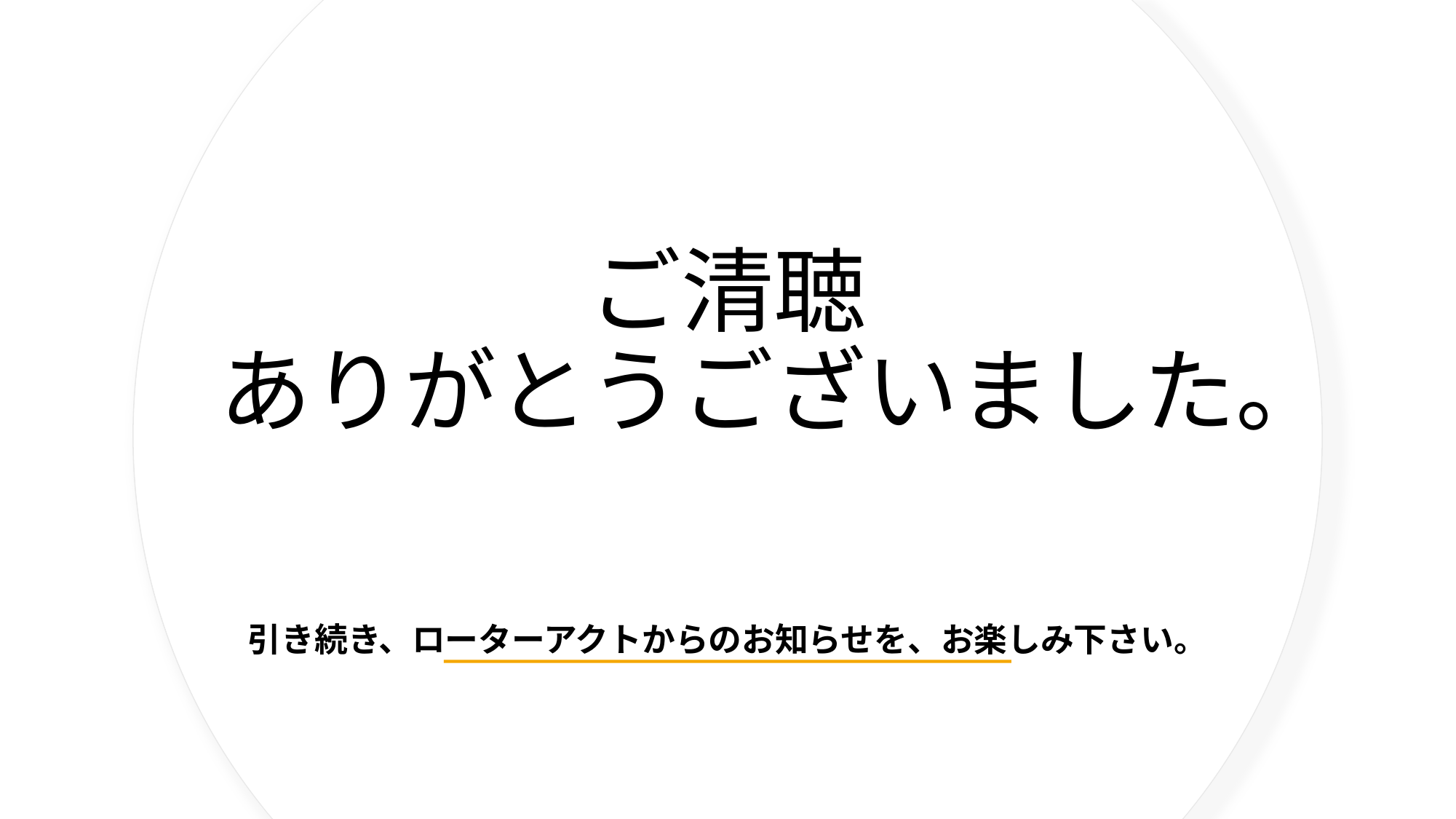

# ご清聴 ありがとうございました。
引き続き、ローターアクトからのお知らせを、お楽しみ下さい。